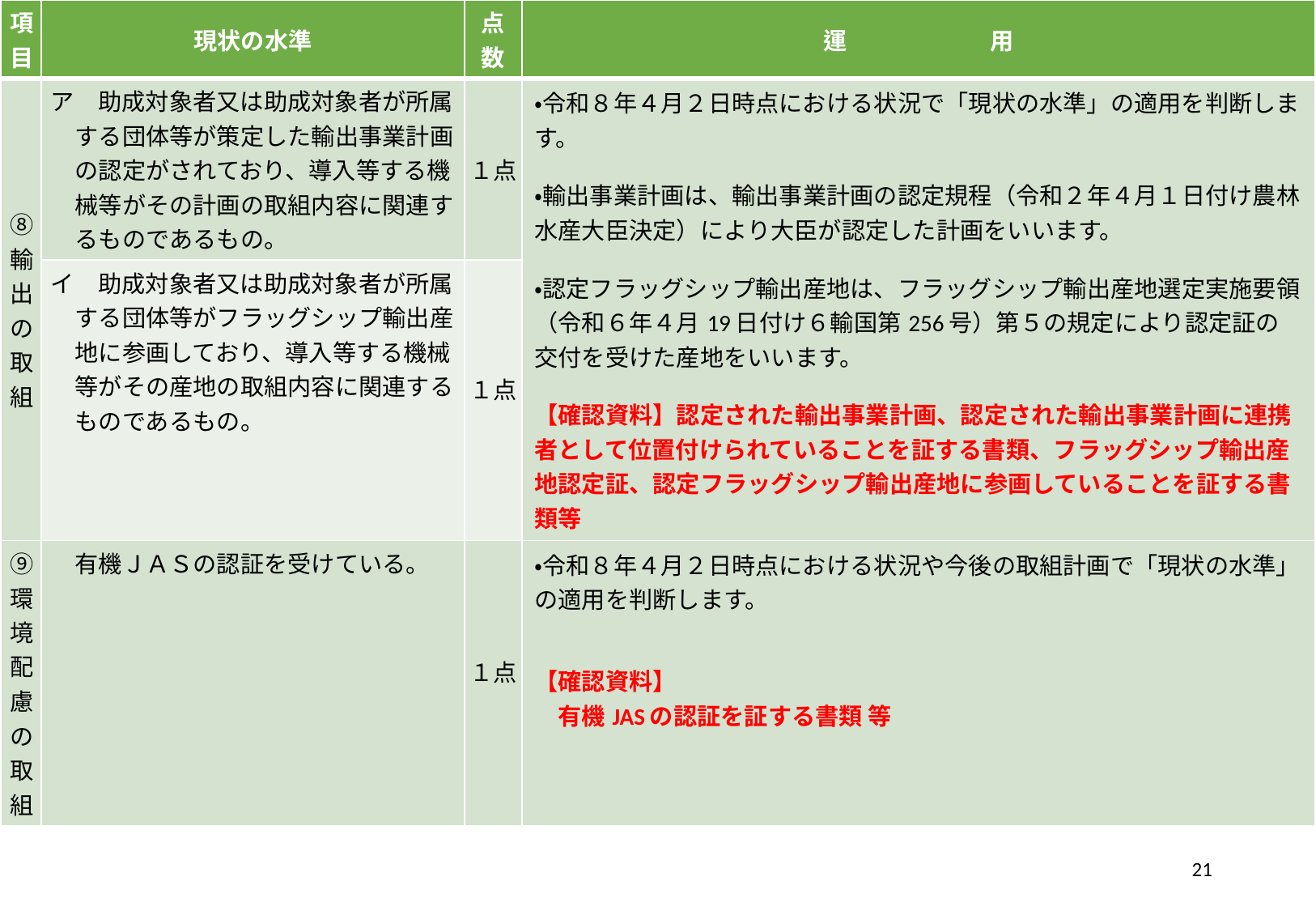

| 項目 | 現状の水準 | 点数 | 運　　　 　用 |
| --- | --- | --- | --- |
| ⑧輸出の取組 | ア　助成対象者又は助成対象者が所属する団体等が策定した輸出事業計画の認定がされており、導入等する機械等がその計画の取組内容に関連するものであるもの。 | １点 | ・令和８年４月２日時点における状況で「現状の水準」の適用を判断します。 ・輸出事業計画は、輸出事業計画の認定規程（令和２年４月１日付け農林水産大臣決定）により大臣が認定した計画をいいます。 ・認定フラッグシップ輸出産地は、フラッグシップ輸出産地選定実施要領（令和６年４月19日付け６輸国第256号）第５の規定により認定証の交付を受けた産地をいいます。 【確認資料】認定された輸出事業計画、認定された輸出事業計画に連携者として位置付けられていることを証する書類、フラッグシップ輸出産地認定証、認定フラッグシップ輸出産地に参画していることを証する書類等 |
|  | イ　助成対象者又は助成対象者が所属する団体等がフラッグシップ輸出産地に参画しており、導入等する機械等がその産地の取組内容に関連するものであるもの。 | １点 |  |
| ⑨環境配慮の取組 | 有機ＪＡＳの認証を受けている。 | １点 | ・令和８年４月２日時点における状況や今後の取組計画で「現状の水準」の適用を判断します。 【確認資料】 　有機JASの認証を証する書類 等 |
21